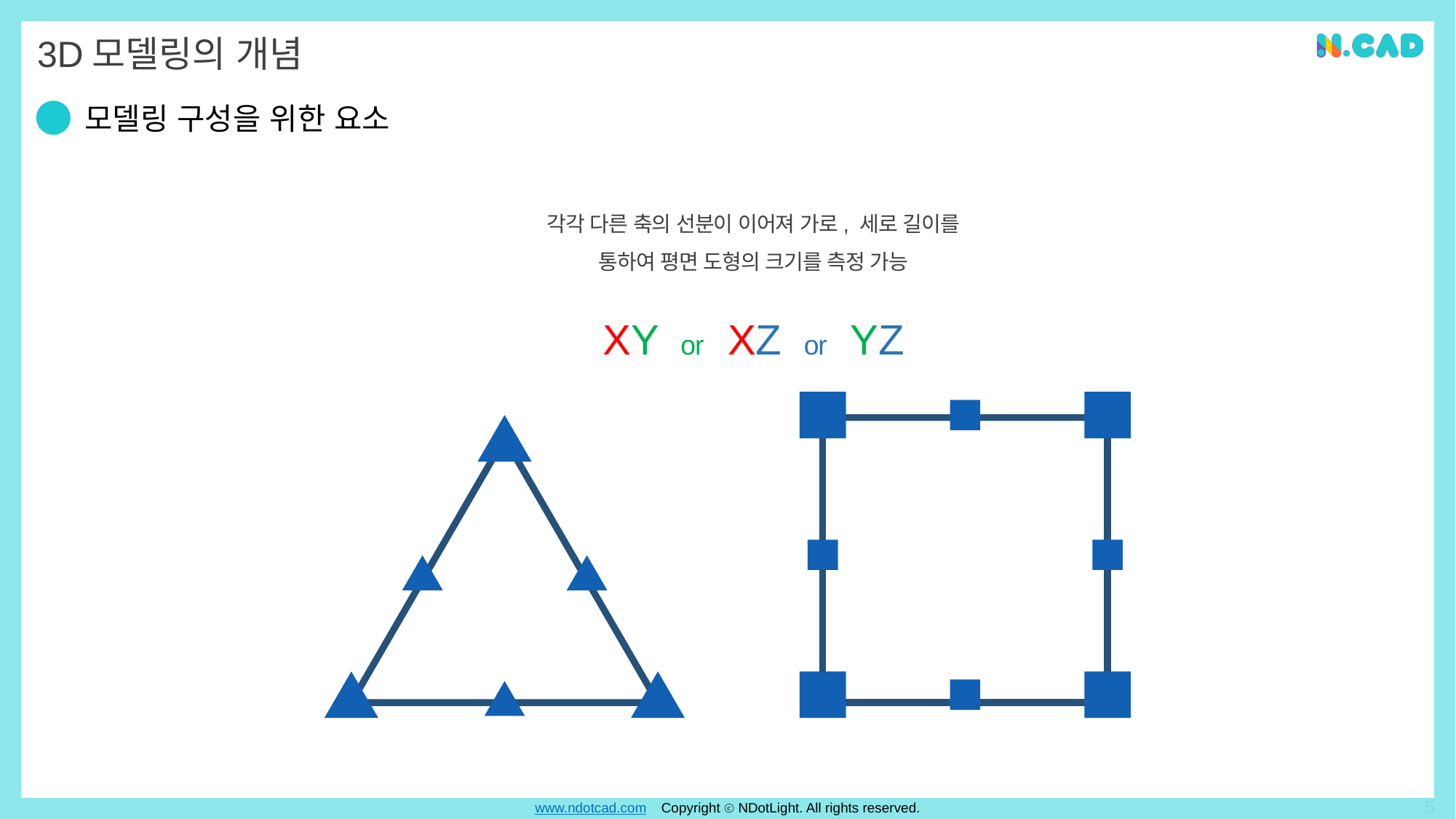

# 3D모델링의 개념
모델링 구성을 위한 요소
각각 다른 축의 선분이 이어져 가로, 세로 길이를
통하여 평면 도형의 크기를 측정 가능
XY  or  XZ  or  YZ

5